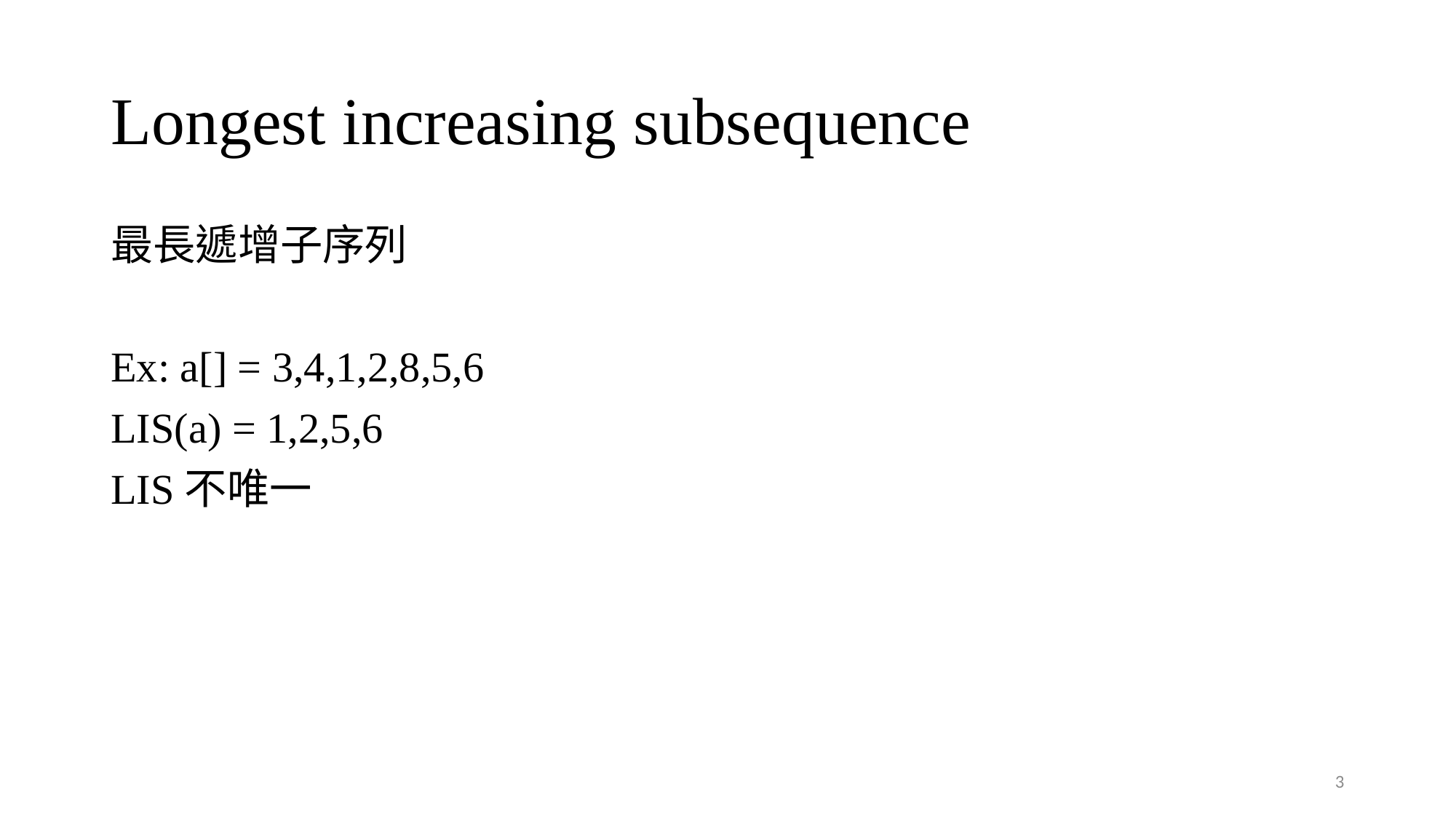

# Longest increasing subsequence
最長遞增子序列

Ex: a[] = 3,4,1,2,8,5,6
LIS(a) = 1,2,5,6
LIS不唯一
3